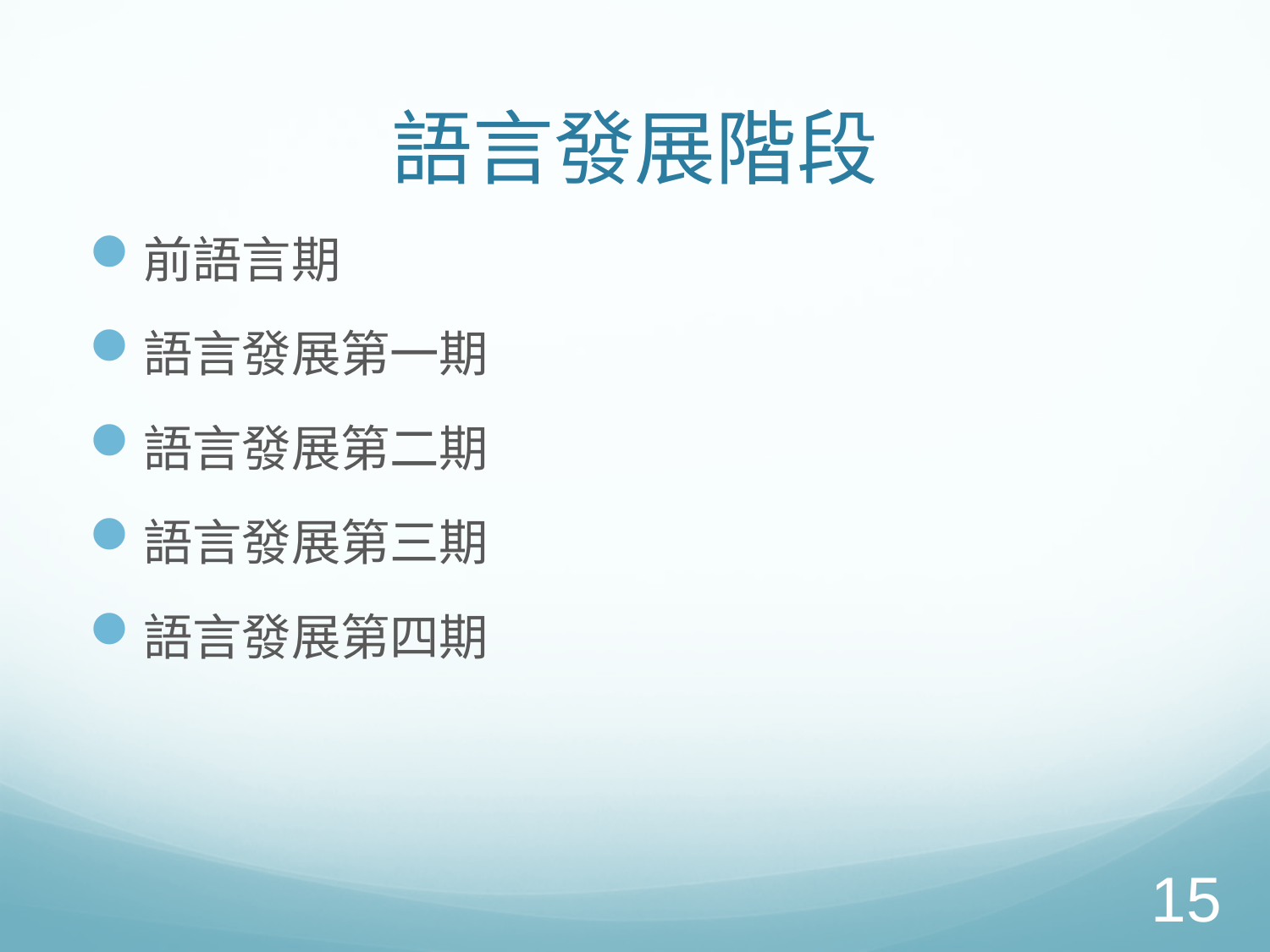

# 語言發展階段
前語言期
語言發展第一期
語言發展第二期
語言發展第三期
語言發展第四期

15